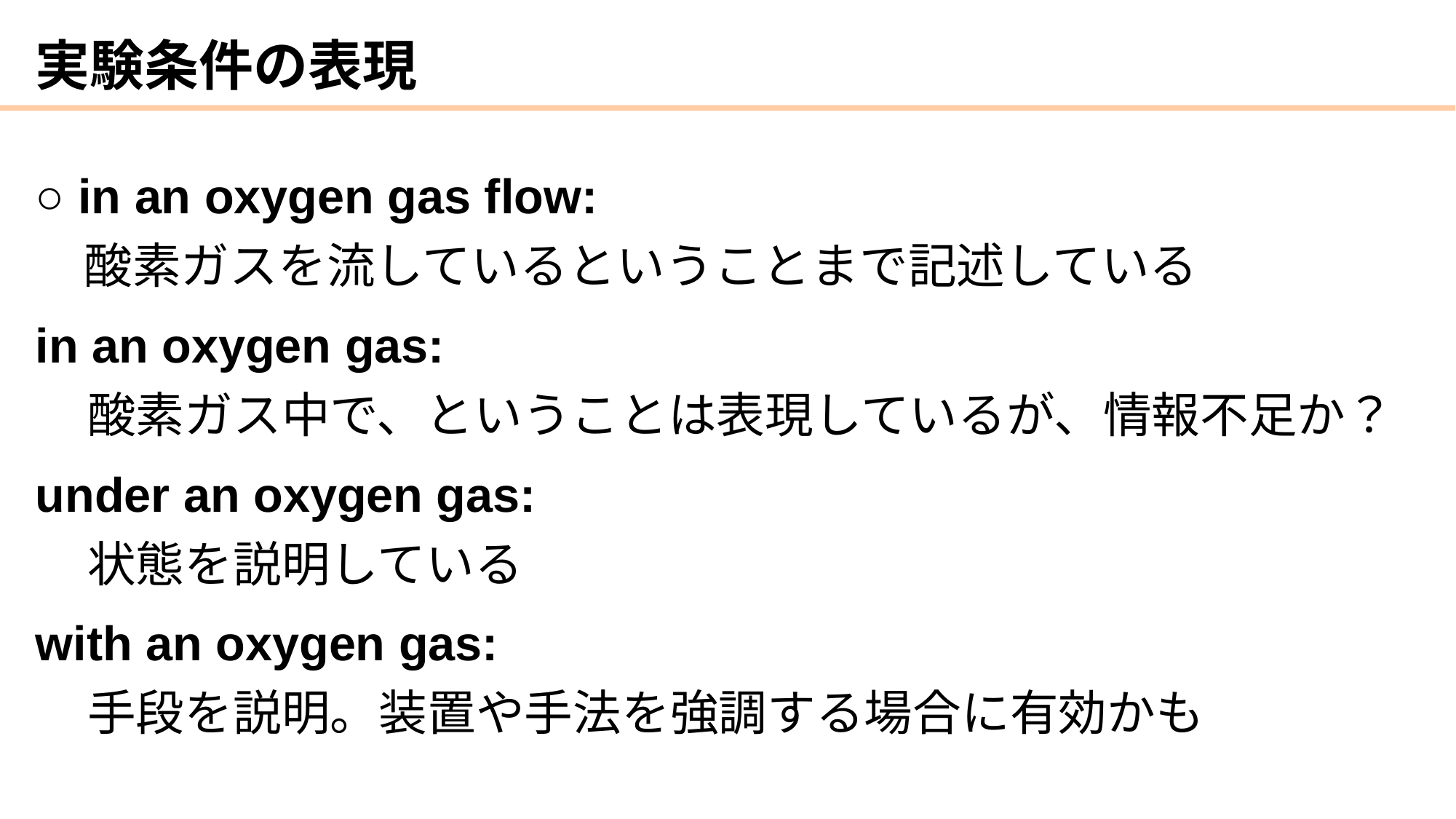

# 実験条件の表現
○ in an oxygen gas flow:
　酸素ガスを流しているということまで記述している
in an oxygen gas:
   酸素ガス中で、ということは表現しているが、情報不足か？
under an oxygen gas:
   状態を説明している
with an oxygen gas:
   手段を説明。装置や手法を強調する場合に有効かも